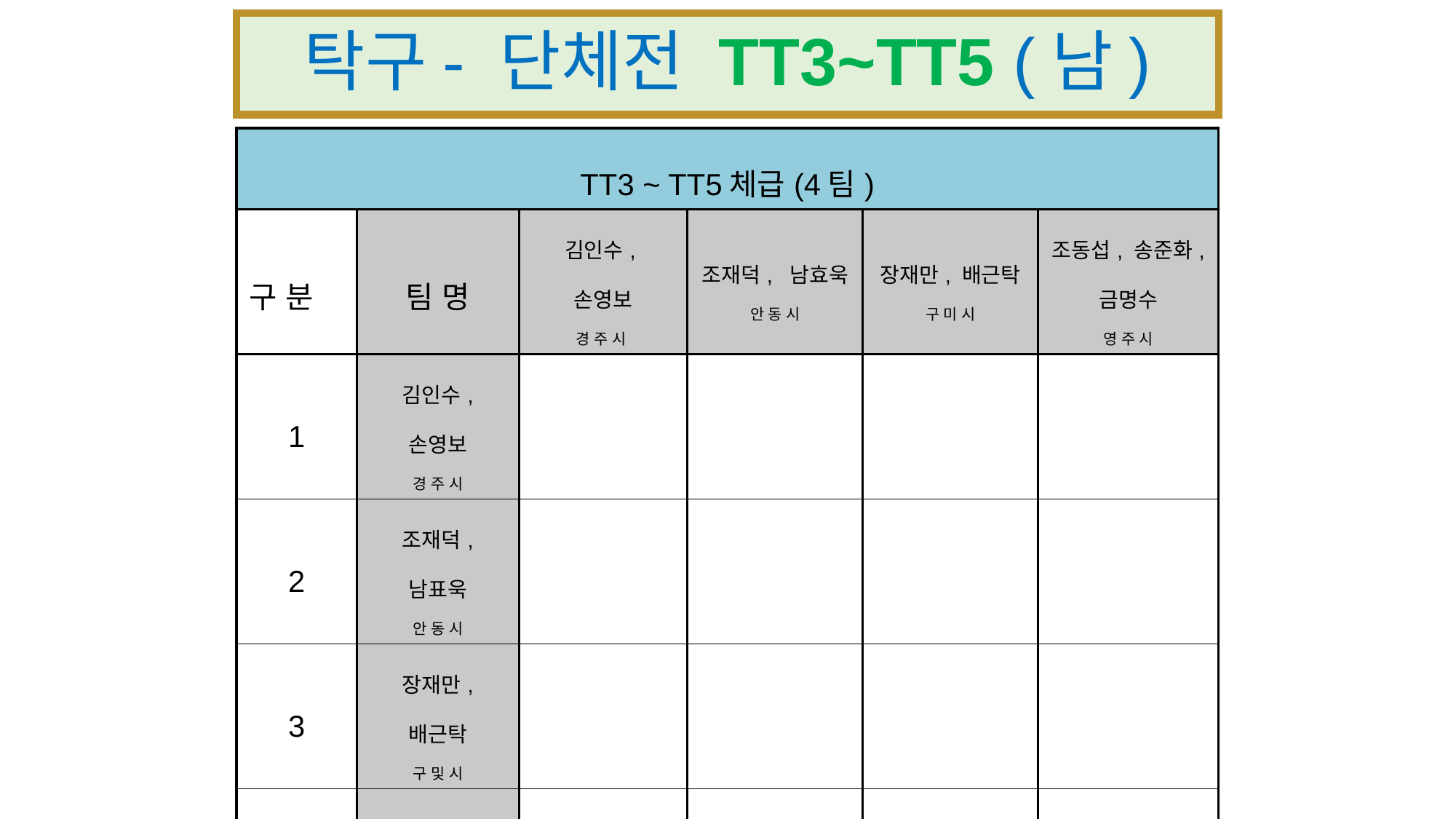

# 탁구- 단체전 TT3~TT5 (남)

| TT3 ~ TT5체급(4팀) |  |  |  |  |  |
| --- | --- | --- | --- | --- | --- |
| 구 분 | 팀 명 | 김인수, 손영보 경 주 시 | 조재덕, 남효욱 안 동 시 | 장재만, 배근탁 구 미 시 | 조동섭, 송준화, 금명수 영 주 시 |
| 1 | 김인수, 손영보 경 주 시 |  |  |  |  |
| 2 | 조재덕, 남표욱 안 동 시 |  |  |  |  |
| 3 | 장재만, 배근탁 구 및 시 |  |  |  |  |
| 4 | 조동섭, 송준화, 금명수 영 주 시 |  |  |  |  |